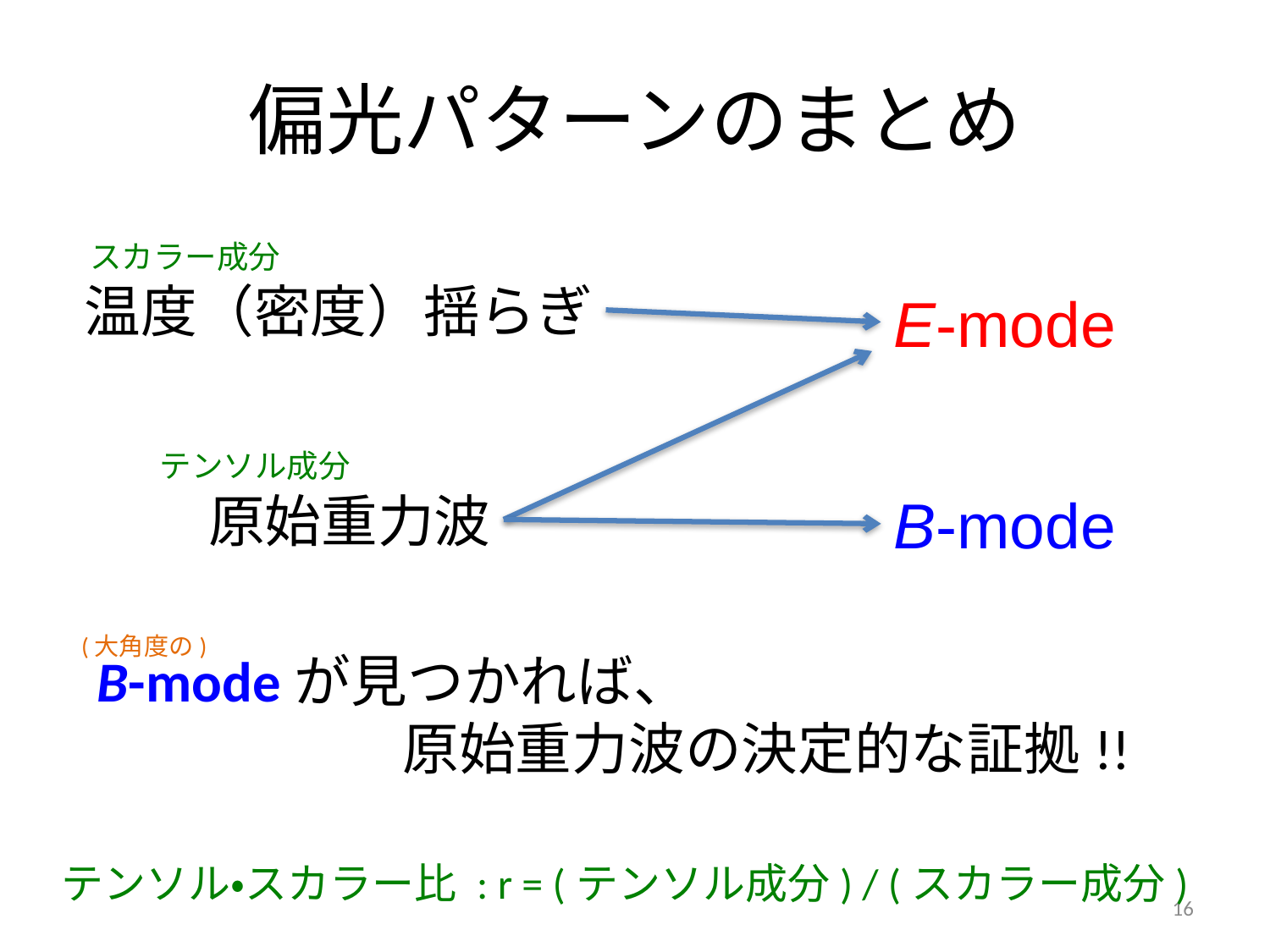

# 偏光パターンのまとめ
スカラー成分
温度（密度）揺らぎ
E-mode
テンソル成分
原始重力波
B-mode
(大角度の)
B-modeが見つかれば、
                       原始重力波の決定的な証拠!!
テンソル•スカラー比 : r = (テンソル成分) / (スカラー成分)
16